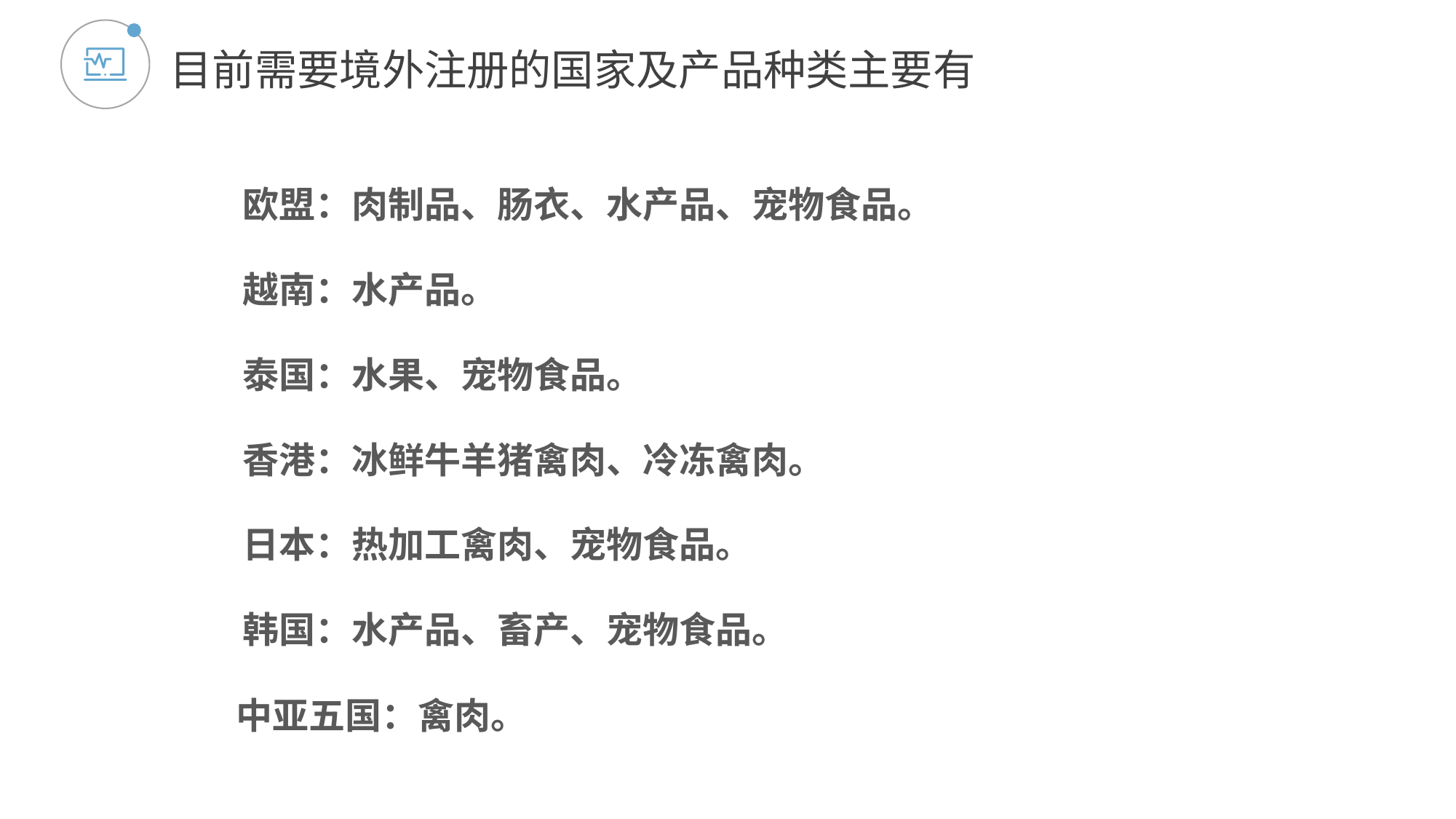

目前需要境外注册的国家及产品种类主要有

欧盟：肉制品、肠衣、水产品、宠物食品。

越南：水产品。

泰国：水果、宠物食品。

香港：冰鲜牛羊猪禽肉、冷冻禽肉。

日本：热加工禽肉、宠物食品。

韩国：水产品、畜产、宠物食品。

       中亚五国：禽肉。